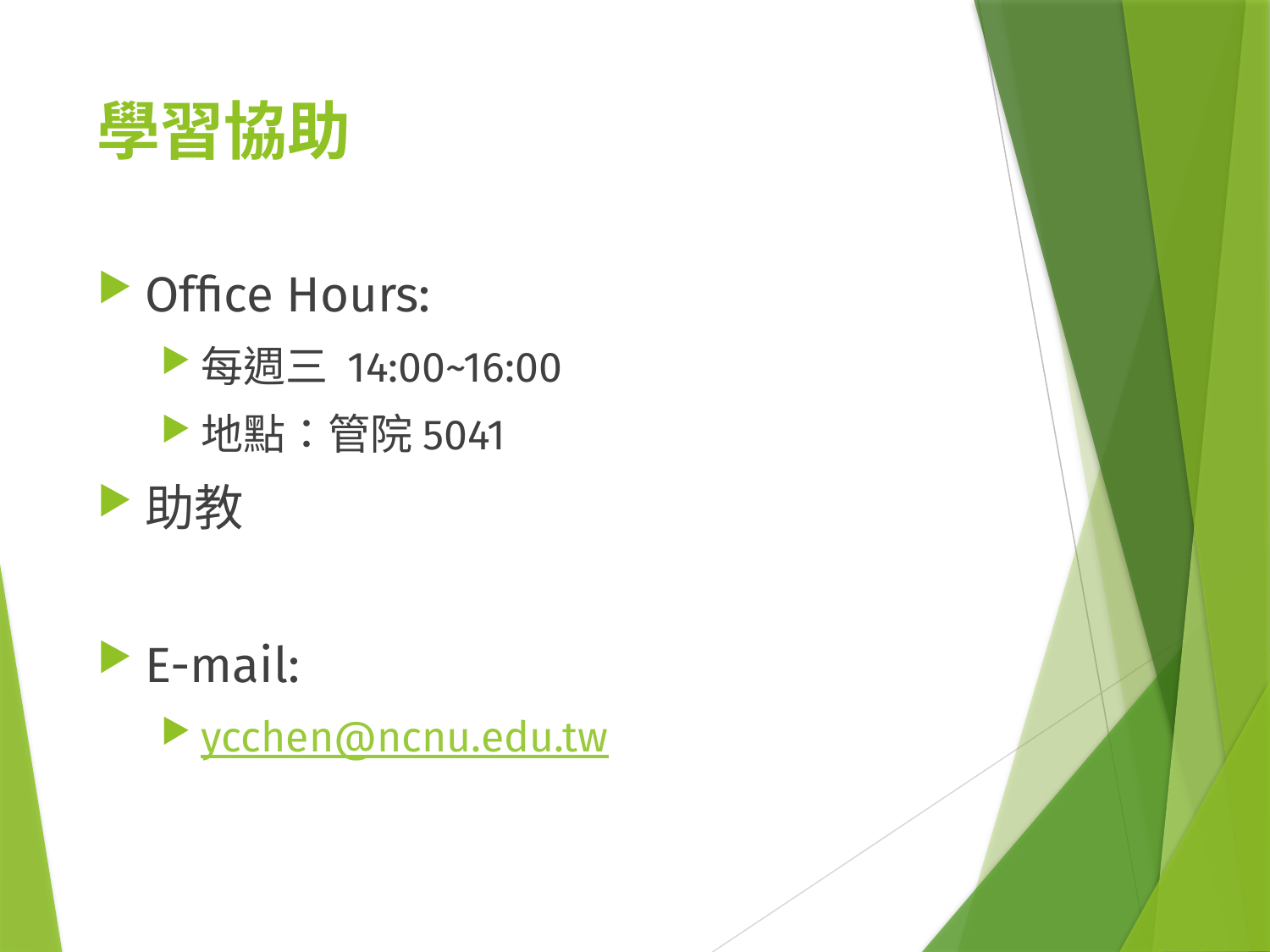

# 學習協助
Office Hours:
每週三 14:00~16:00
地點：管院5041
助教

E-mail:
ycchen@ncnu.edu.tw